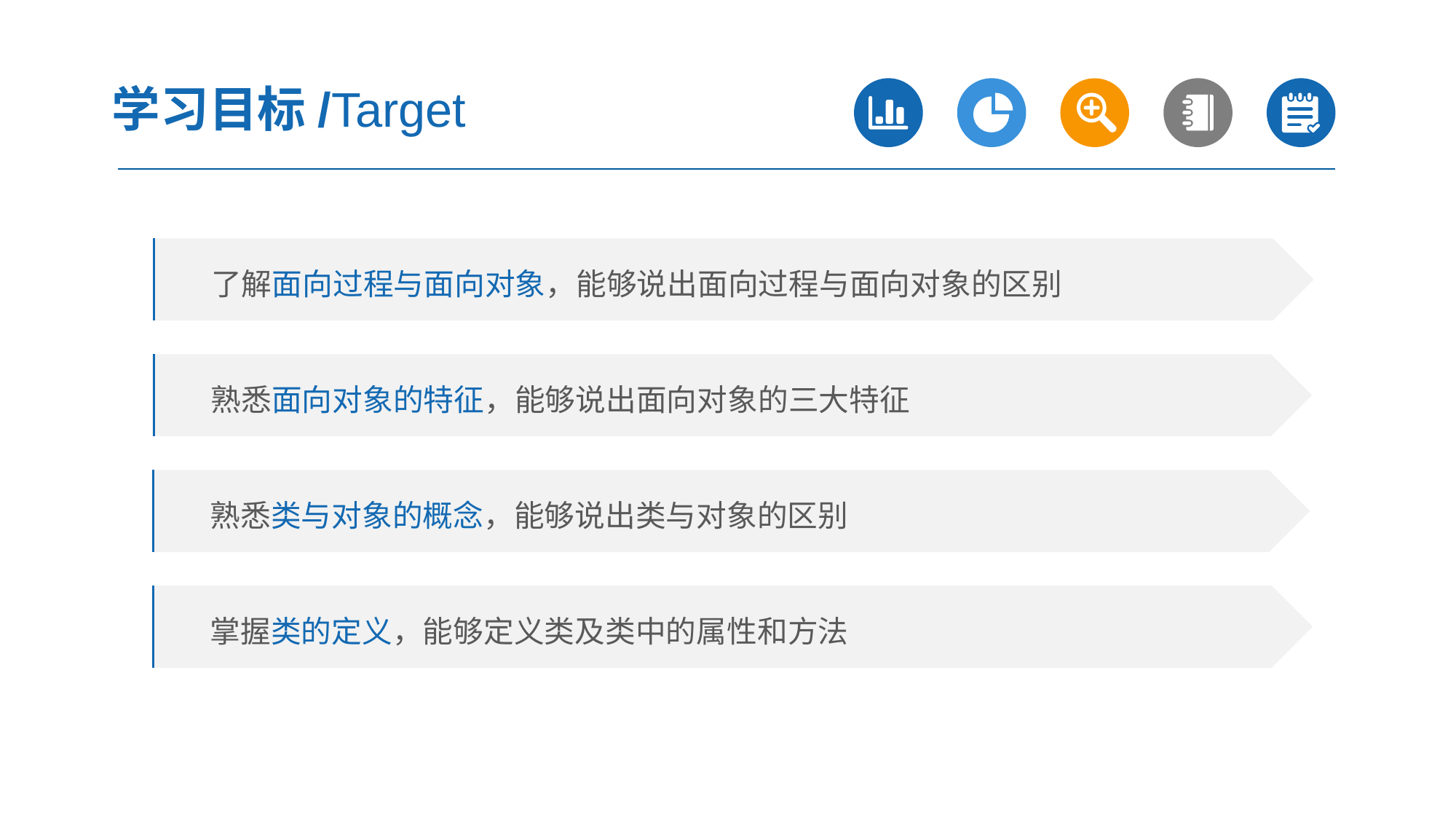

学习目标/Target
      了解面向过程与面向对象，能够说出面向过程与面向对象的区别

      熟悉面向对象的特征，能够说出面向对象的三大特征

      熟悉类与对象的概念，能够说出类与对象的区别

      掌握类的定义，能够定义类及类中的属性和方法